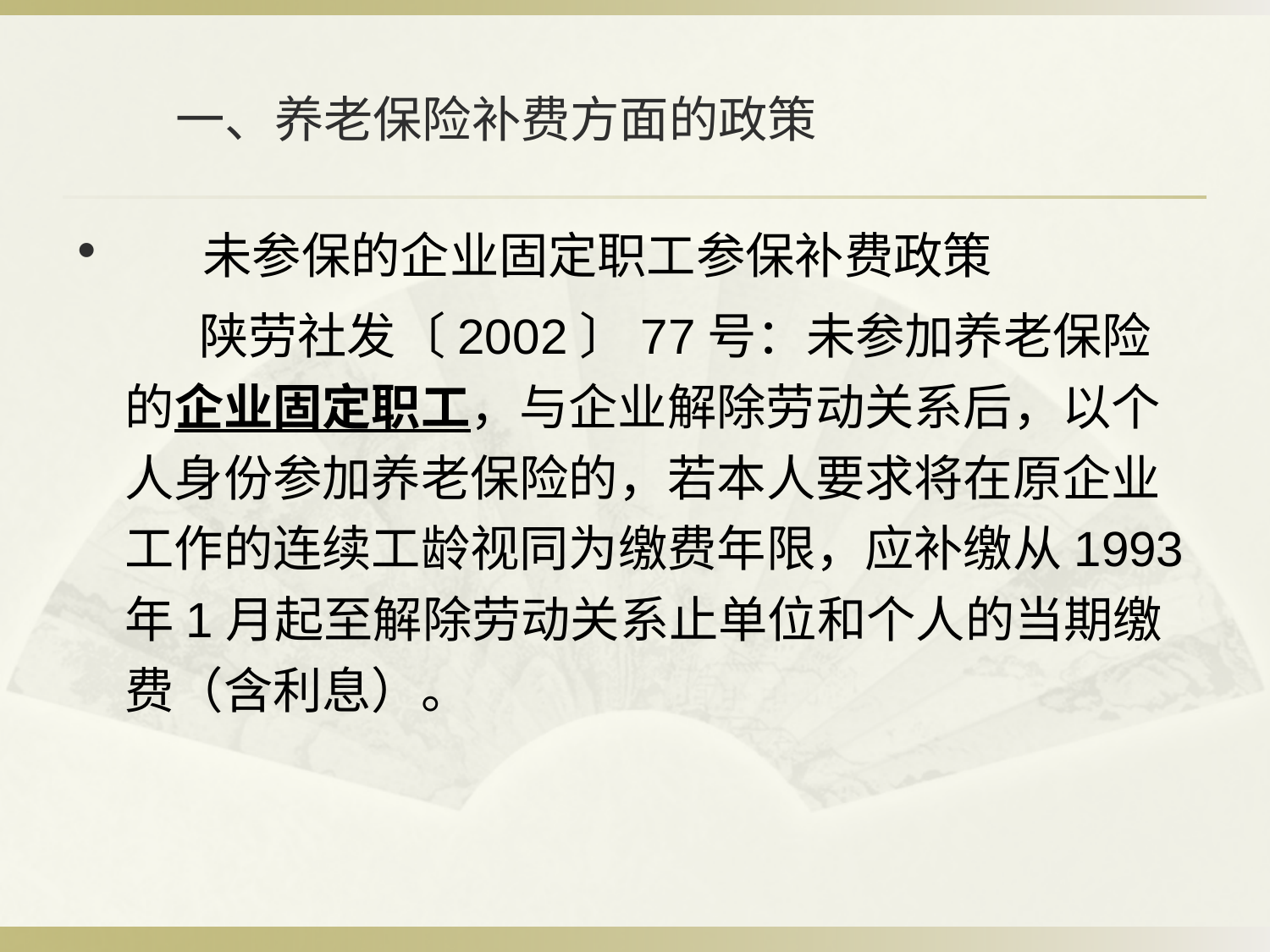

# 一、养老保险补费方面的政策
      未参保的企业固定职工参保补费政策
          陕劳社发〔2002〕77号：未参加养老保险的企业固定职工，与企业解除劳动关系后，以个人身份参加养老保险的，若本人要求将在原企业工作的连续工龄视同为缴费年限，应补缴从1993年1月起至解除劳动关系止单位和个人的当期缴费（含利息）。